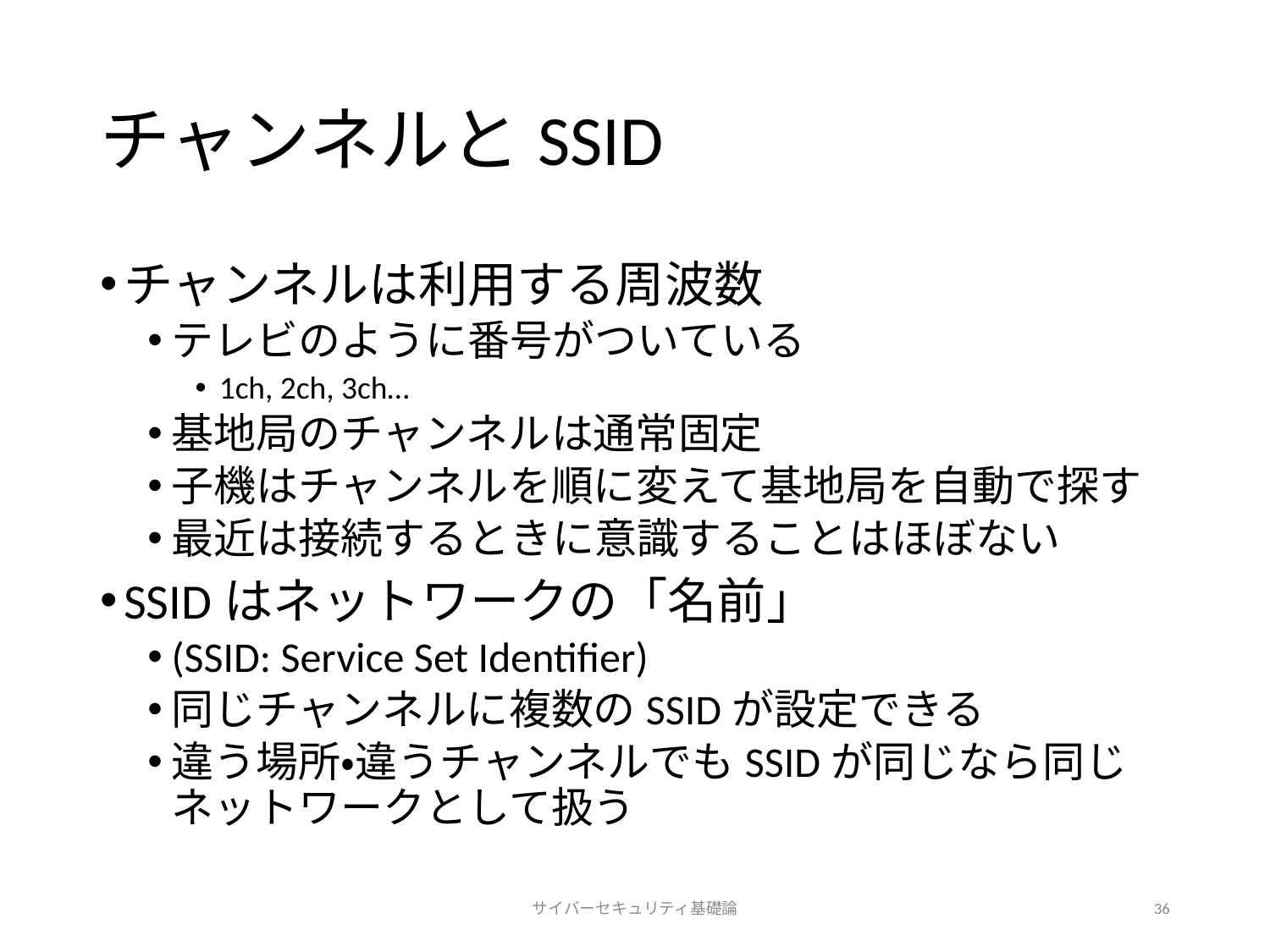

# チャンネルとSSID
チャンネルは利用する周波数
テレビのように番号がついている
1ch, 2ch, 3ch…
基地局のチャンネルは通常固定
子機はチャンネルを順に変えて基地局を自動で探す
最近は接続するときに意識することはほぼない
SSIDはネットワークの「名前」
(SSID: Service Set Identifier)
同じチャンネルに複数のSSIDが設定できる
違う場所・違うチャンネルでもSSIDが同じなら同じネットワークとして扱う
サイバーセキュリティ基礎論
36